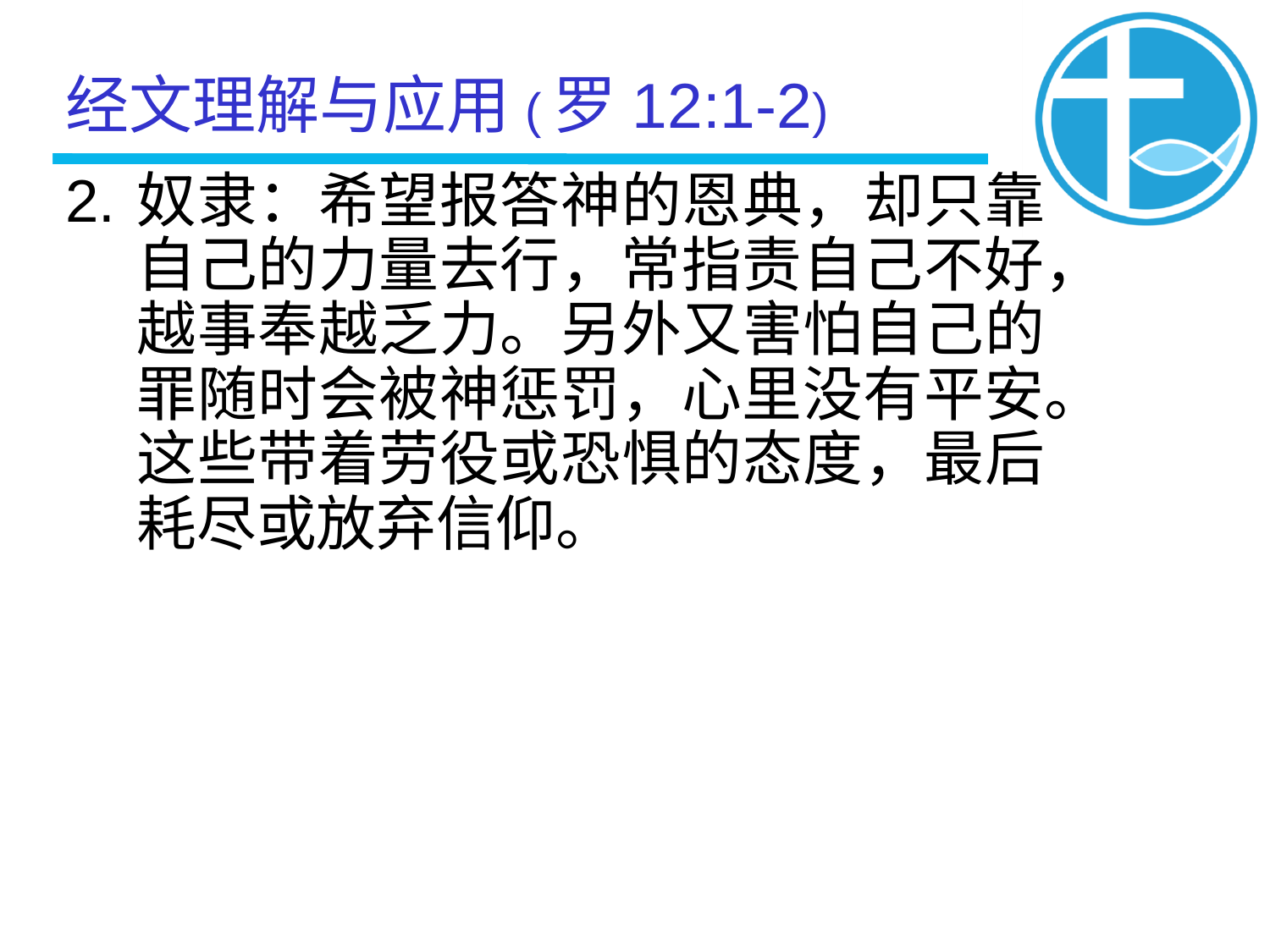

经文理解与应用(罗12:1-2)

奴隶：希望报答神的恩典，却只靠自己的力量去行，常指责自己不好，越事奉越乏力。另外又害怕自己的罪随时会被神惩罚，心里没有平安。这些带着劳役或恐惧的态度，最后耗尽或放弃信仰。